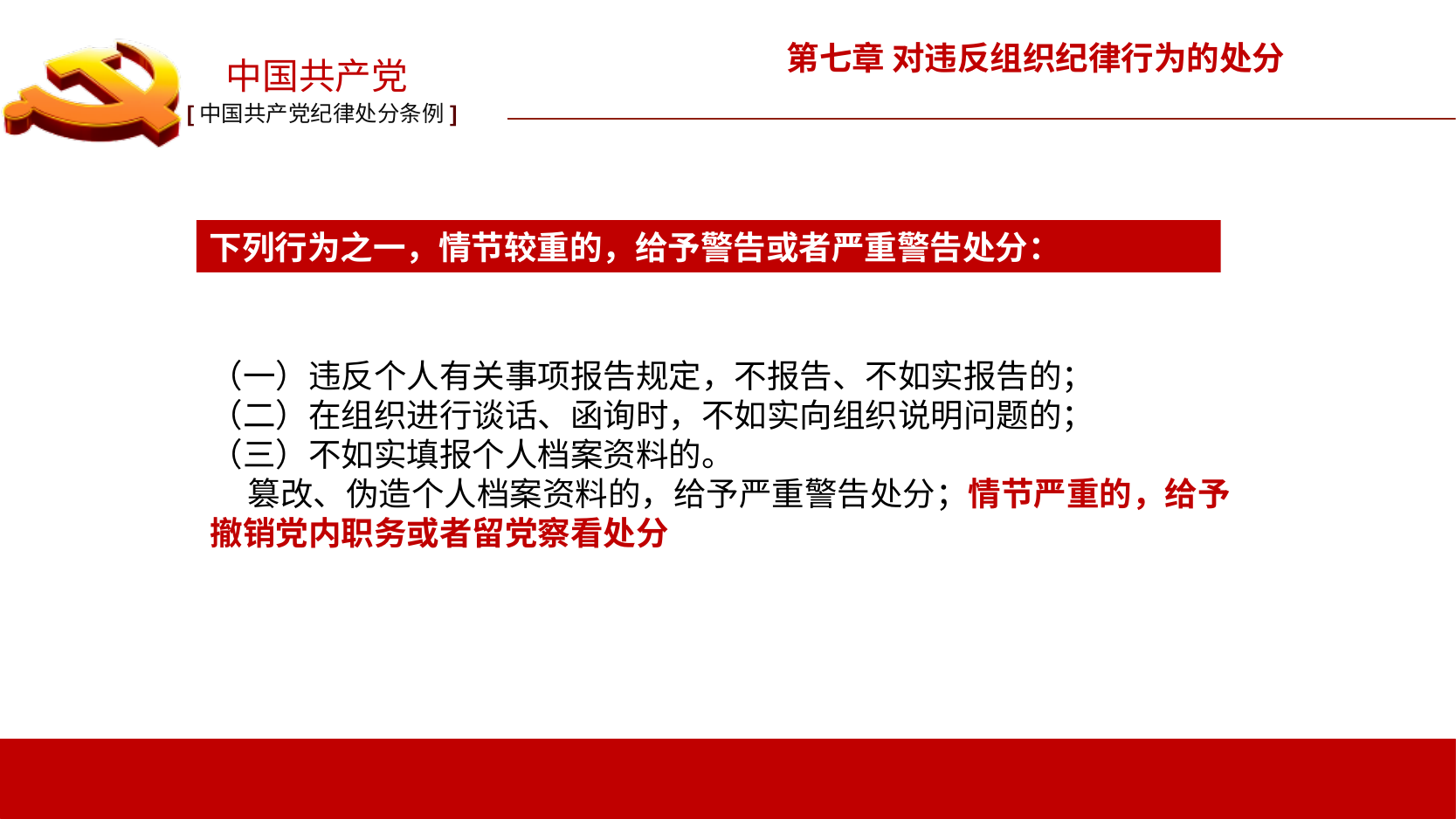

第七章 对违反组织纪律行为的处分
下列行为之一，情节较重的，给予警告或者严重警告处分：
（一）违反个人有关事项报告规定，不报告、不如实报告的；
（二）在组织进行谈话、函询时，不如实向组织说明问题的；
（三）不如实填报个人档案资料的。
    篡改、伪造个人档案资料的，给予严重警告处分；情节严重的，给予撤销党内职务或者留党察看处分